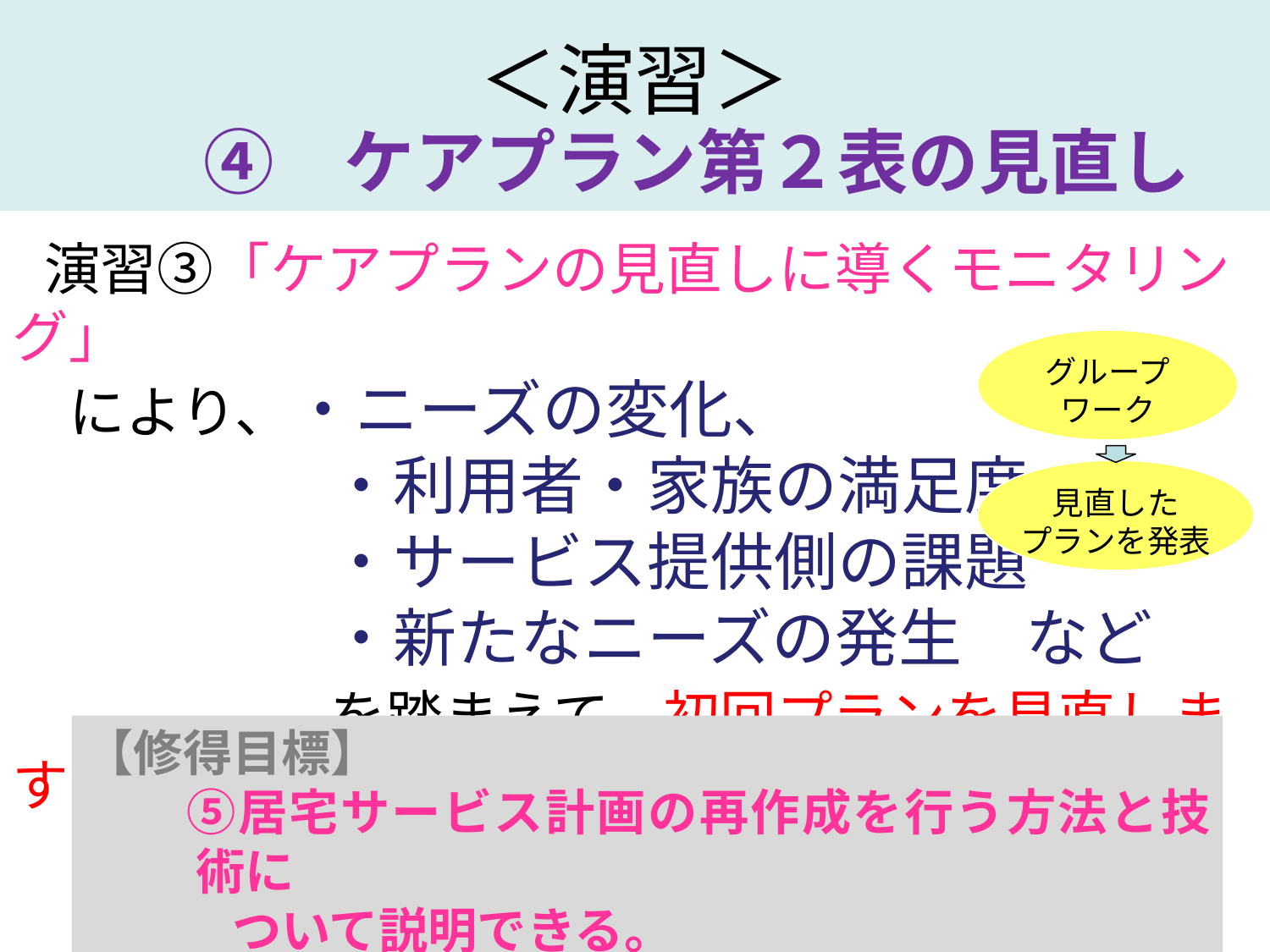

# ＜演習＞
　④　ケアプラン第２表の見直し

　演習➂「ケアプランの見直しに導くモニタリング」
　により、・ニーズの変化、
　　　　　・利用者・家族の満足度
　　　　　・サービス提供側の課題
　　　　　・新たなニーズの発生　など
　　　　　を踏まえて、初回プランを見直します
グループワーク

見直した
プランを発表
【修得目標】
　　⑤居宅サービス計画の再作成を行う方法と技術に
　　　ついて説明できる。